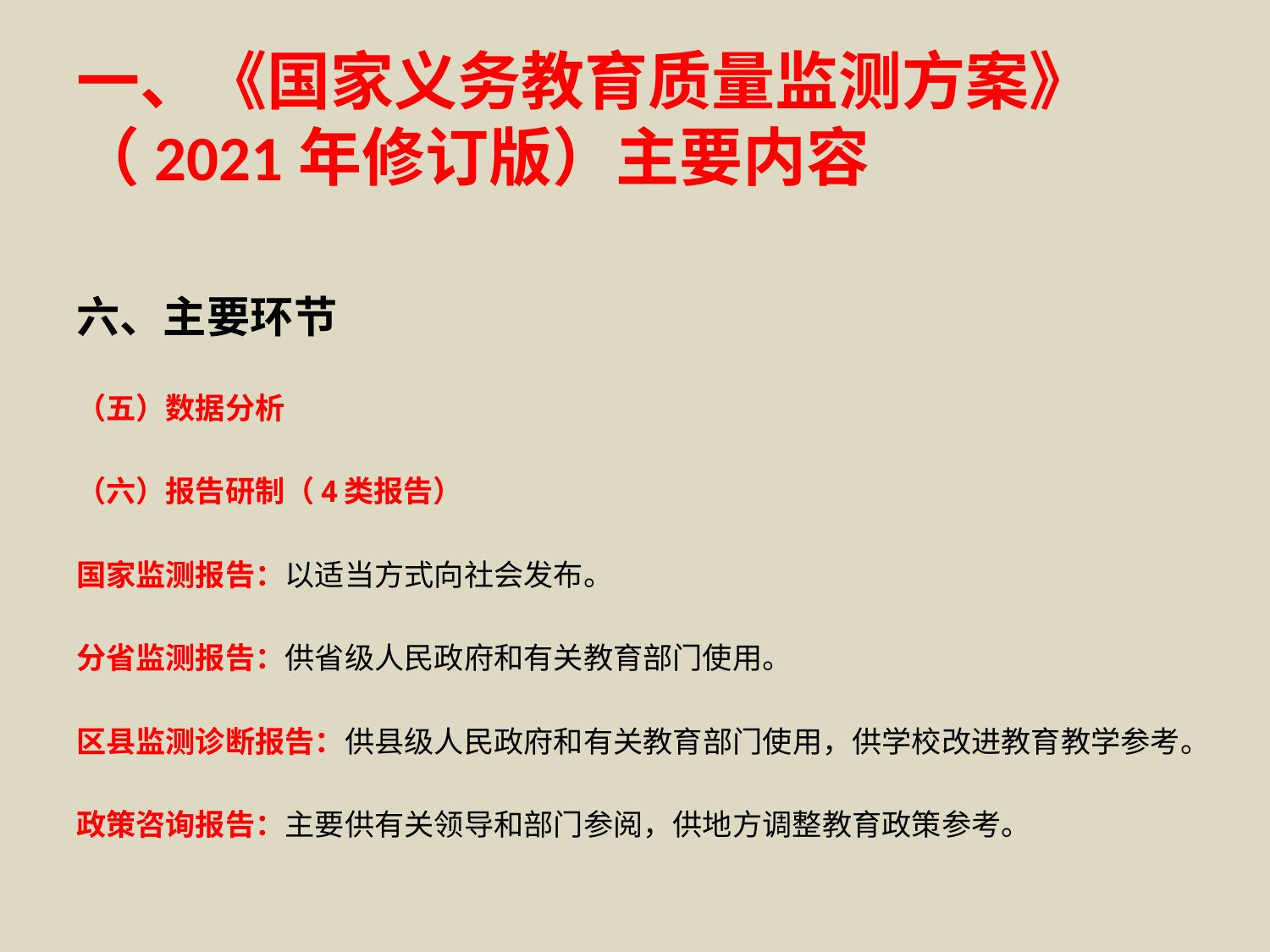

# 一、《国家义务教育质量监测方案》（2021年修订版）主要内容

六、主要环节

（五）数据分析

（六）报告研制（4类报告）

国家监测报告：以适当方式向社会发布。

分省监测报告：供省级人民政府和有关教育部门使用。

区县监测诊断报告：供县级人民政府和有关教育部门使用，供学校改进教育教学参考。

政策咨询报告：主要供有关领导和部门参阅，供地方调整教育政策参考。